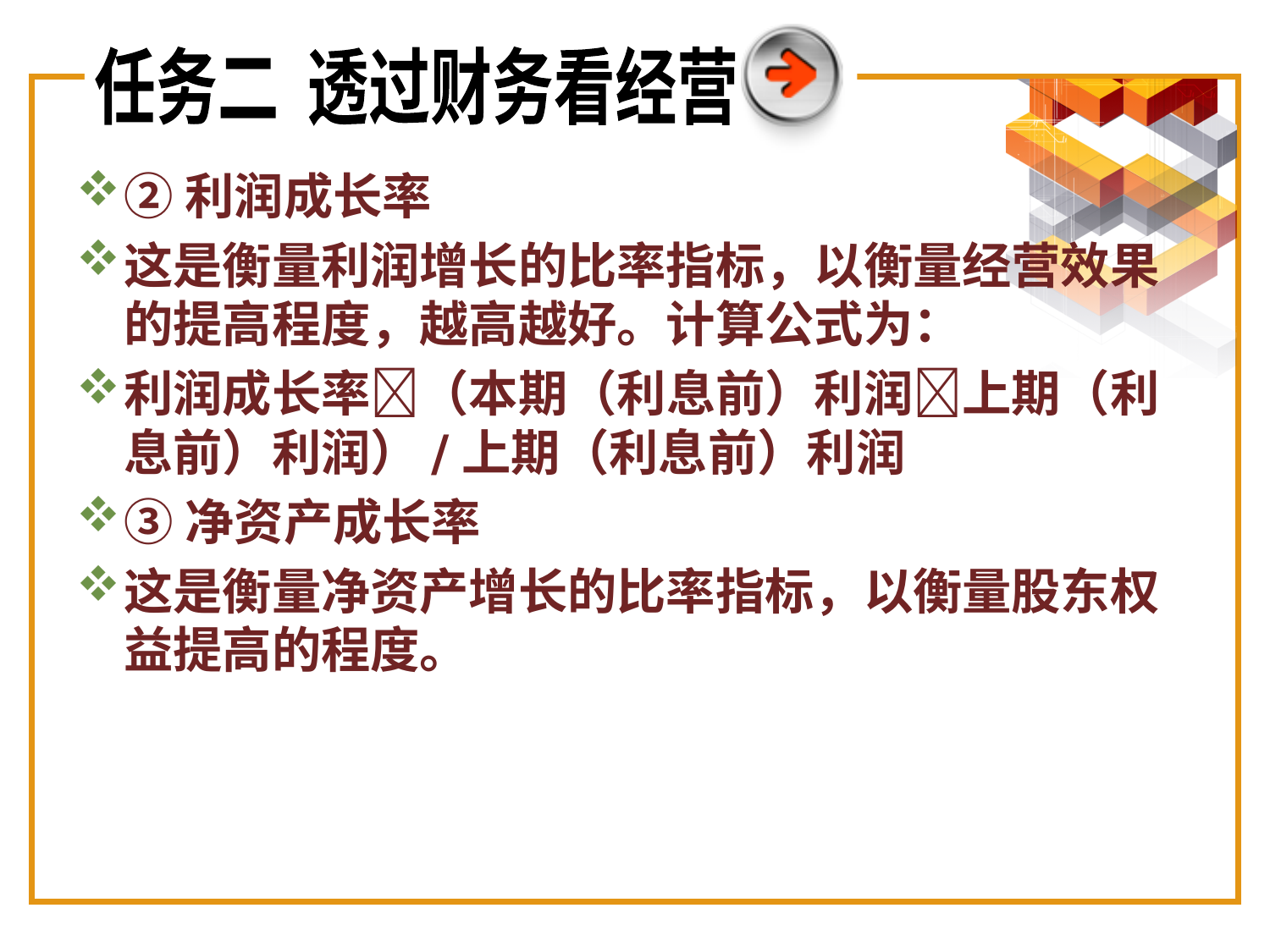

任务二  透过财务看经营
②利润成长率
这是衡量利润增长的比率指标，以衡量经营效果的提高程度，越高越好。计算公式为：
利润成长率=（本期（利息前）利润−上期（利息前）利润）/上期（利息前）利润
③净资产成长率
这是衡量净资产增长的比率指标，以衡量股东权益提高的程度。